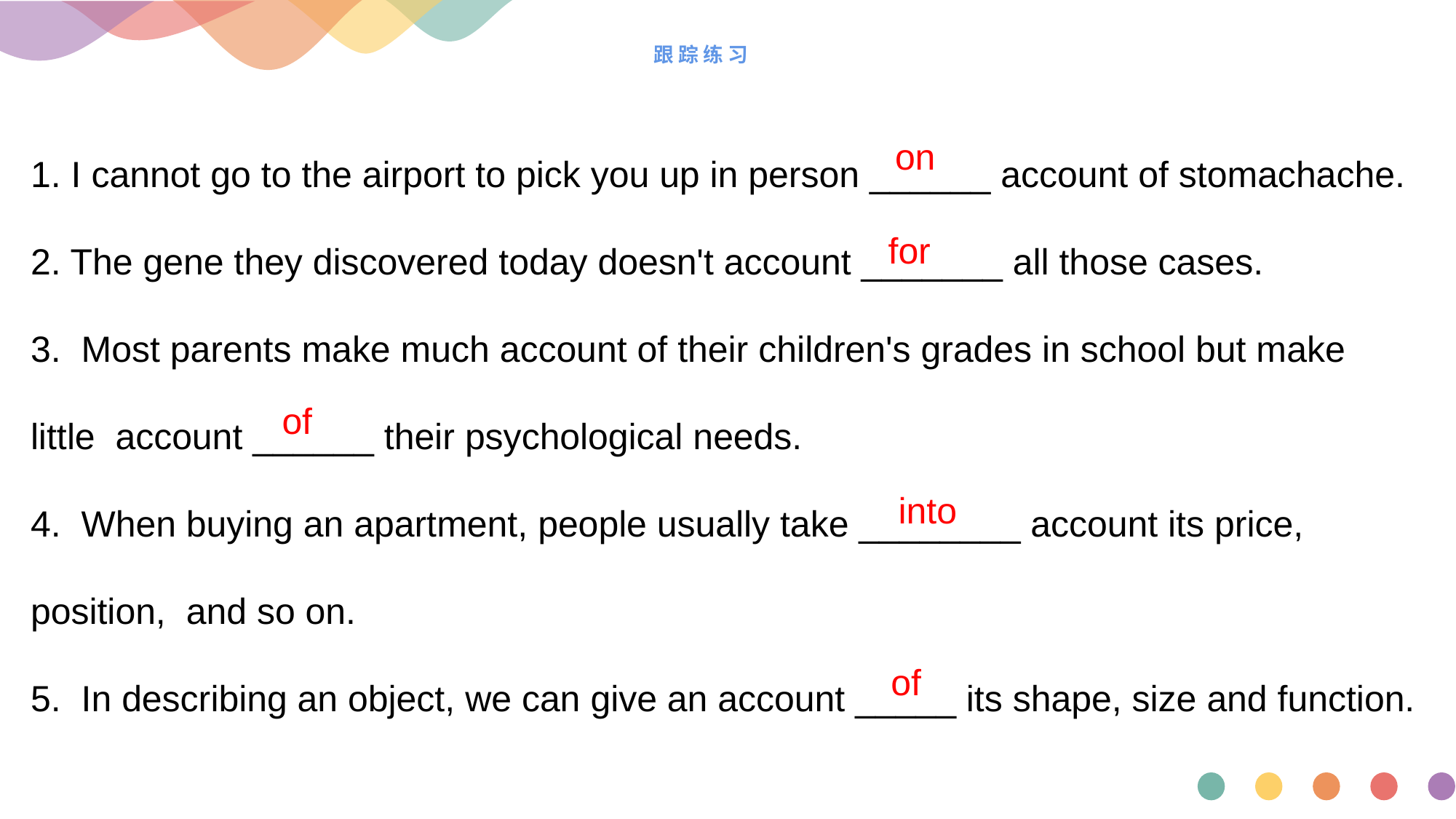

# 跟踪练习
1. I cannot go to the airport to pick you up in person ______ account of stomachache.
2. The gene they discovered today doesn't account _______ all those cases.
3.  Most parents make much account of their children's grades in school but make little  account ______ their psychological needs.
4.  When buying an apartment, people usually take ________ account its price, position,  and so on.
5.  In describing an object, we can give an account _____ its shape, size and function.
 on
 for
 of
 into
 of